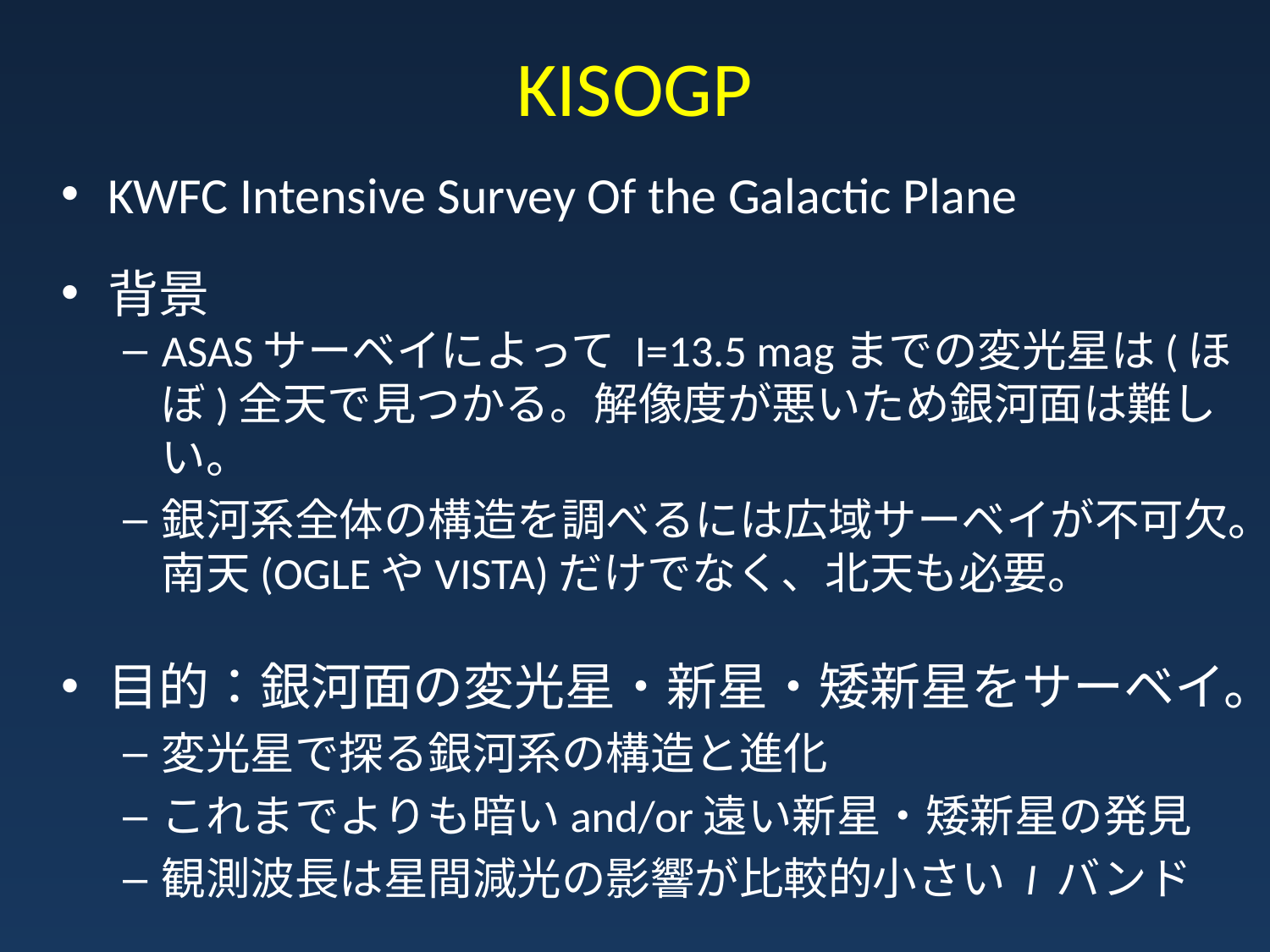

# KISOGP
KWFC Intensive Survey Of the Galactic Plane
背景
ASASサーベイによって I=13.5 magまでの変光星は(ほぼ)全天で見つかる。解像度が悪いため銀河面は難しい。
銀河系全体の構造を調べるには広域サーベイが不可欠。南天(OGLEやVISTA)だけでなく、北天も必要。
目的：銀河面の変光星・新星・矮新星をサーベイ。
変光星で探る銀河系の構造と進化
これまでよりも暗いand/or遠い新星・矮新星の発見
観測波長は星間減光の影響が比較的小さい I バンド